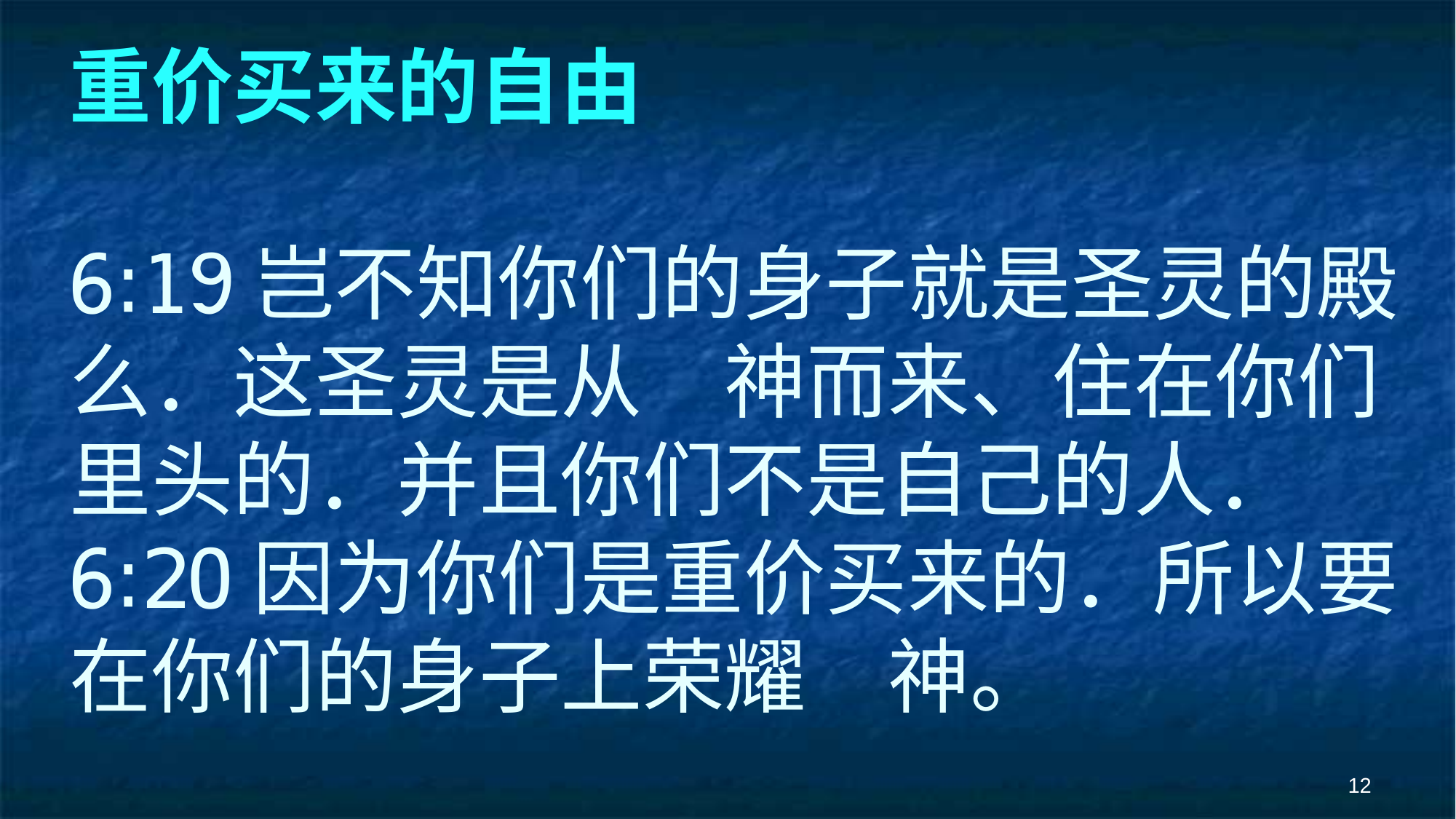

# 重价买来的自由 6:19岂不知你们的身子就是圣灵的殿么．这圣灵是从　神而来、住在你们里头的．并且你们不是自己的人． 6:20因为你们是重价买来的．所以要在你们的身子上荣耀　神。

12